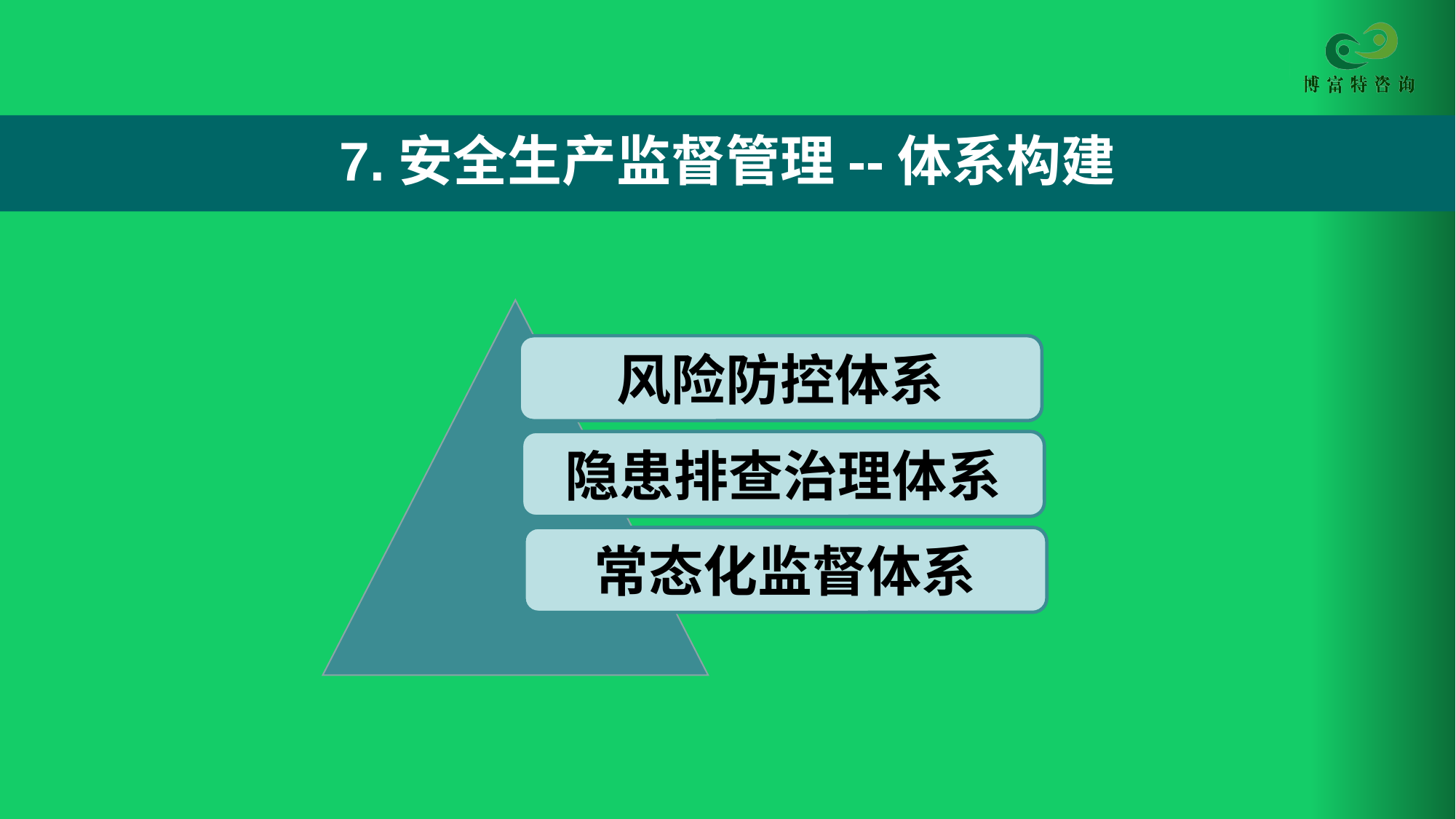

7.安全生产监督管理--体系构建

风险防控体系
隐患排查治理体系
常态化监督体系